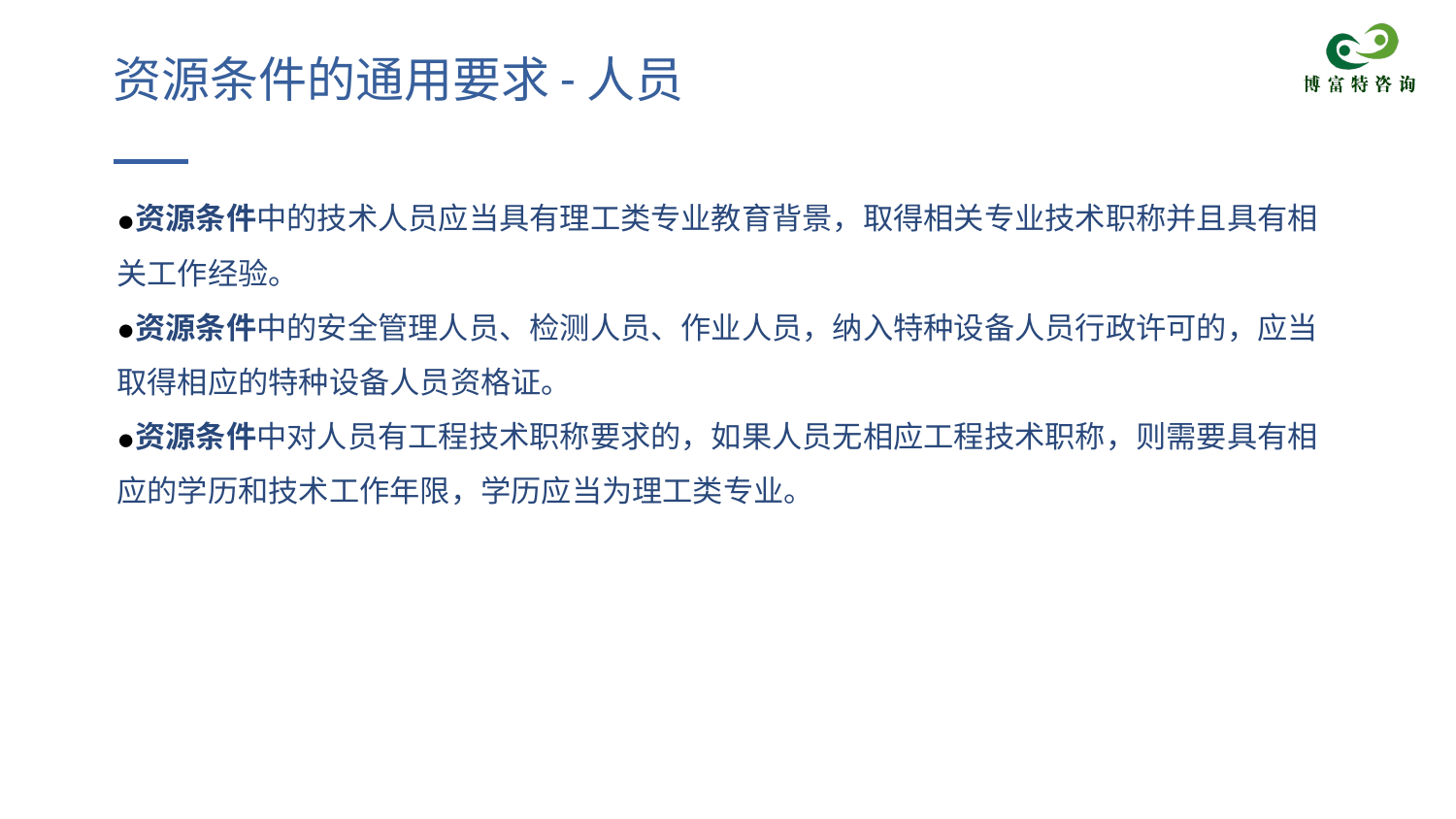

# 资源条件的通用要求-人员

资源条件中的技术人员应当具有理工类专业教育背景，取得相关专业技术职称并且具有相关工作经验。
资源条件中的安全管理人员、检测人员、作业人员，纳入特种设备人员行政许可的，应当取得相应的特种设备人员资格证。
资源条件中对人员有工程技术职称要求的，如果人员无相应工程技术职称，则需要具有相应的学历和技术工作年限，学历应当为理工类专业。

4